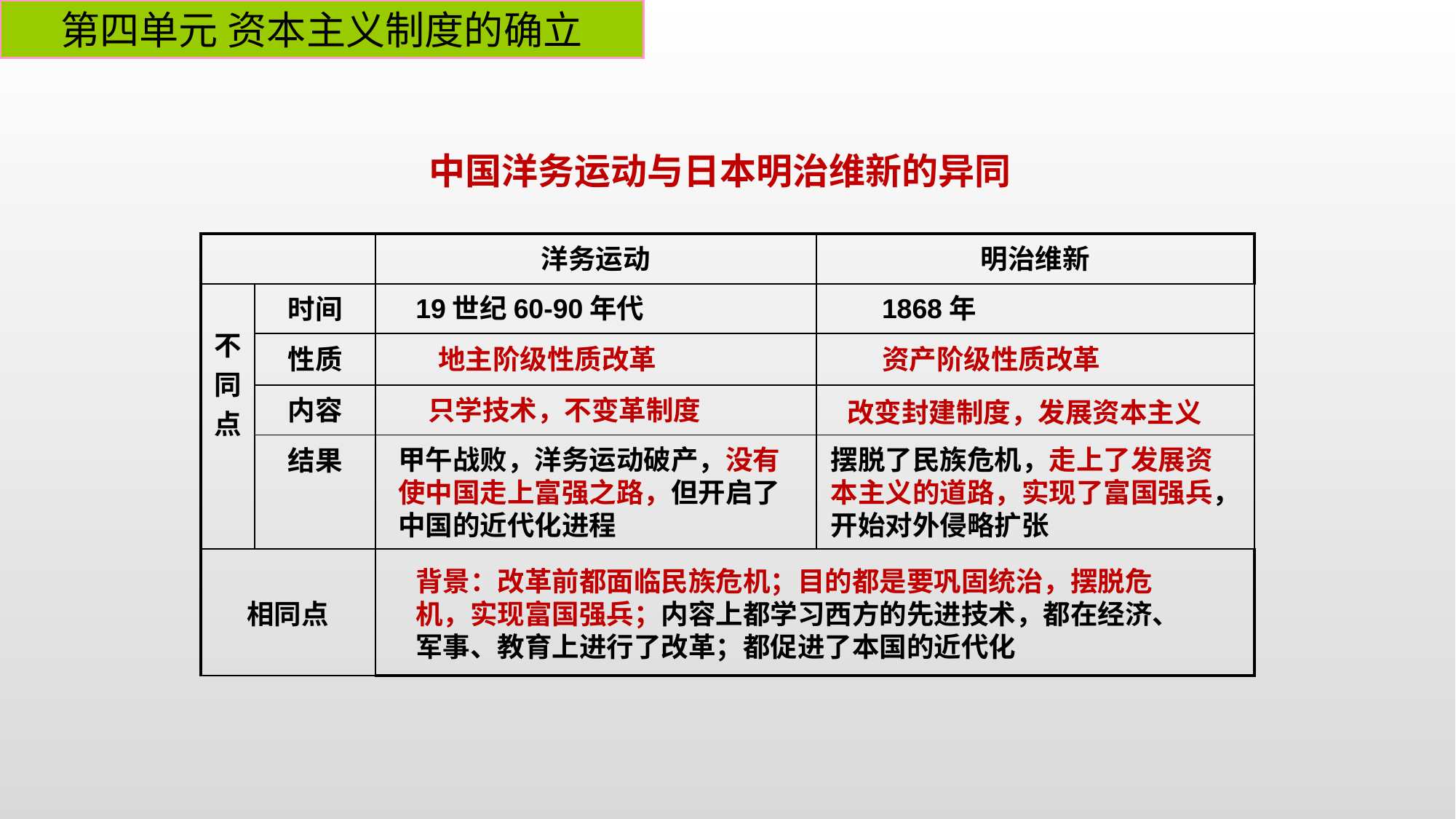

第四单元 资本主义制度的确立
中国洋务运动与日本明治维新的异同
|  |  | 洋务运动 | 明治维新 |
| --- | --- | --- | --- |
| 不同点 | 时间 |  |  |
|  | 性质 |  |  |
|  | 内容 |  |  |
|  | 结果 |  |  |
| 相同点 |  |  |  |
19世纪60-90年代
1868年
地主阶级性质改革
资产阶级性质改革
只学技术，不变革制度
改变封建制度，发展资本主义
甲午战败，洋务运动破产，没有使中国走上富强之路，但开启了中国的近代化进程
摆脱了民族危机，走上了发展资本主义的道路，实现了富国强兵，开始对外侵略扩张
背景：改革前都面临民族危机；目的都是要巩固统治，摆脱危机，实现富国强兵；内容上都学习西方的先进技术，都在经济、军事、教育上进行了改革；都促进了本国的近代化